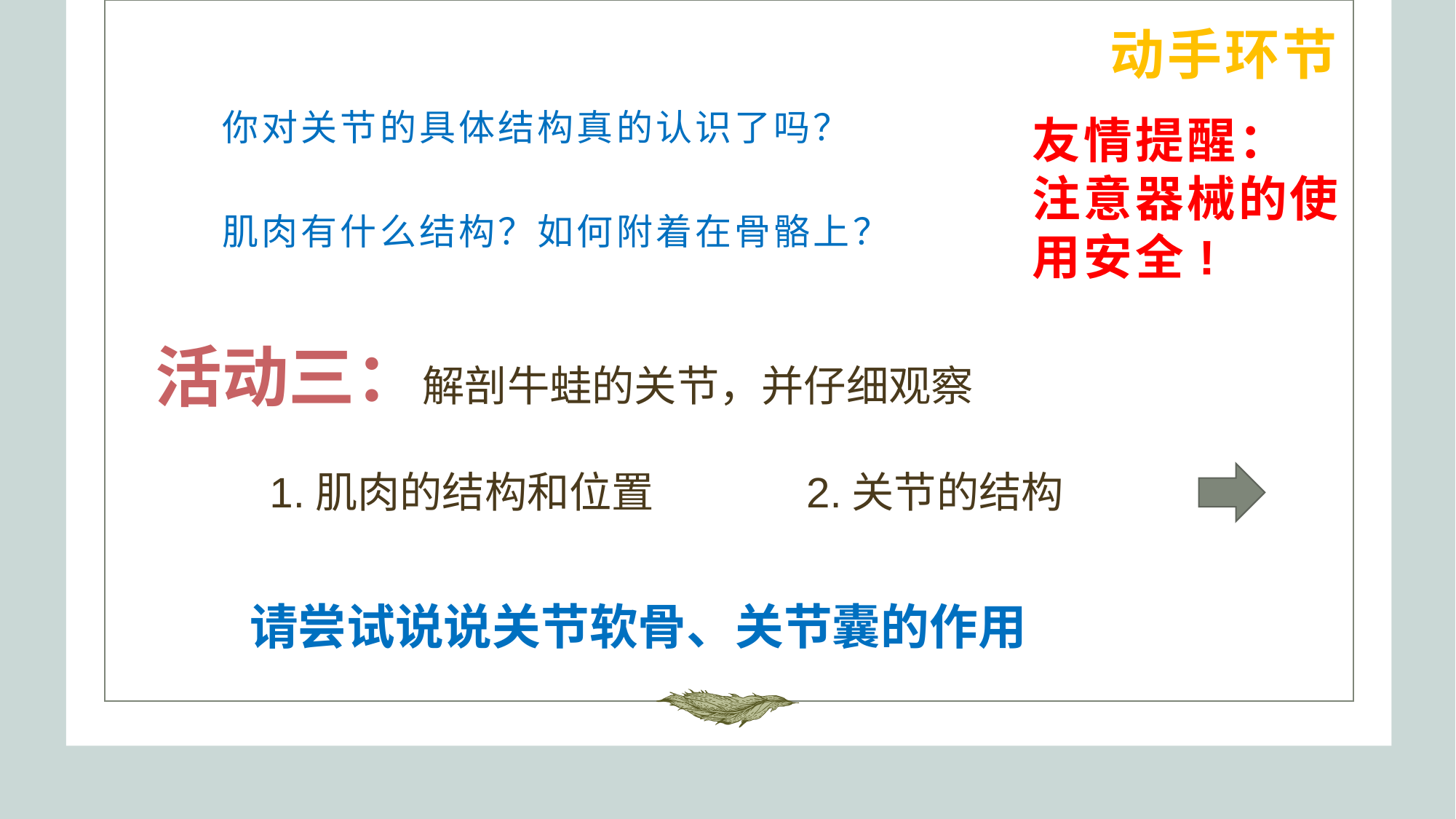

动手环节
你对关节的具体结构真的认识了吗？
友情提醒：
注意器械的使用安全!
肌肉有什么结构？如何附着在骨骼上？
# 活动三：解剖牛蛙的关节，并仔细观察 1.肌肉的结构和位置               2.关节的结构

请尝试说说关节软骨、关节囊的作用
9